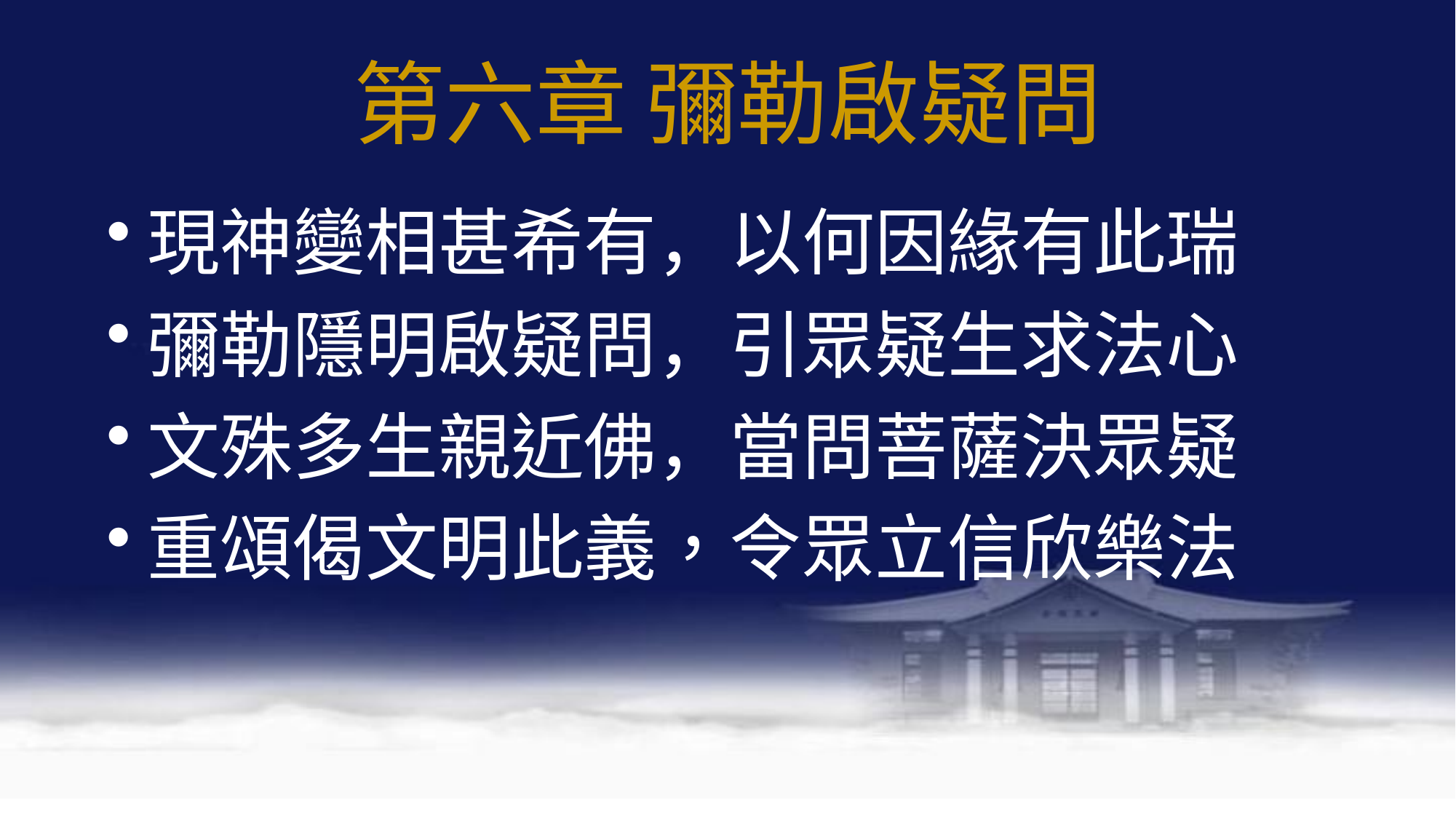

# 第六章 彌勒啟疑問
現神變相甚希有，以何因緣有此瑞
彌勒隱明啟疑問，引眾疑生求法心
文殊多生親近佛，當問菩薩決眾疑
重頌偈文明此義，令眾立信欣樂法